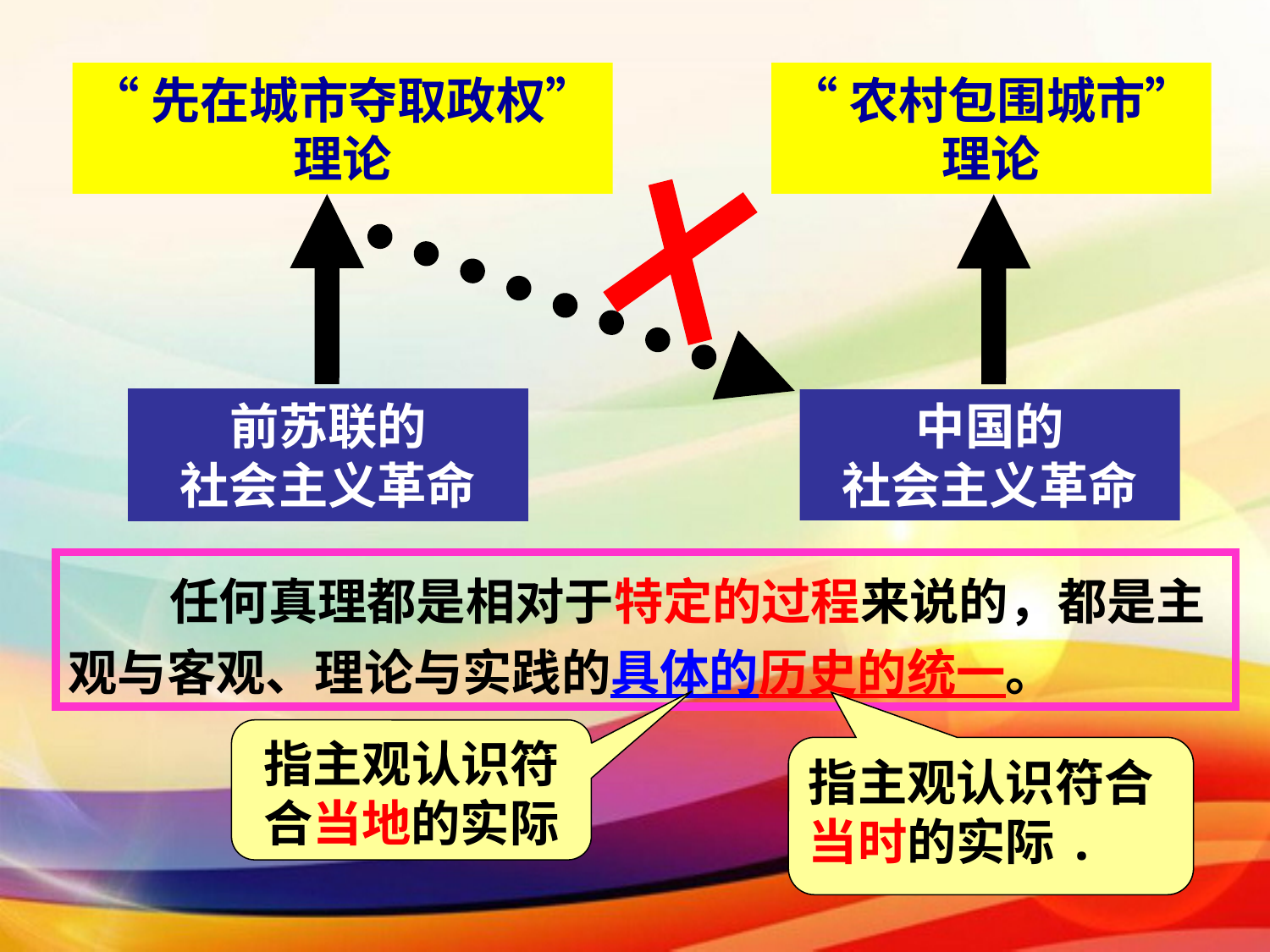

“先在城市夺取政权”
理论
“农村包围城市”
理论

前苏联的
社会主义革命
中国的
社会主义革命
        任何真理都是相对于特定的过程来说的，都是主观与客观、理论与实践的具体的历史的统一。
指主观认识符合当地的实际
指主观认识符合当时的实际.

21